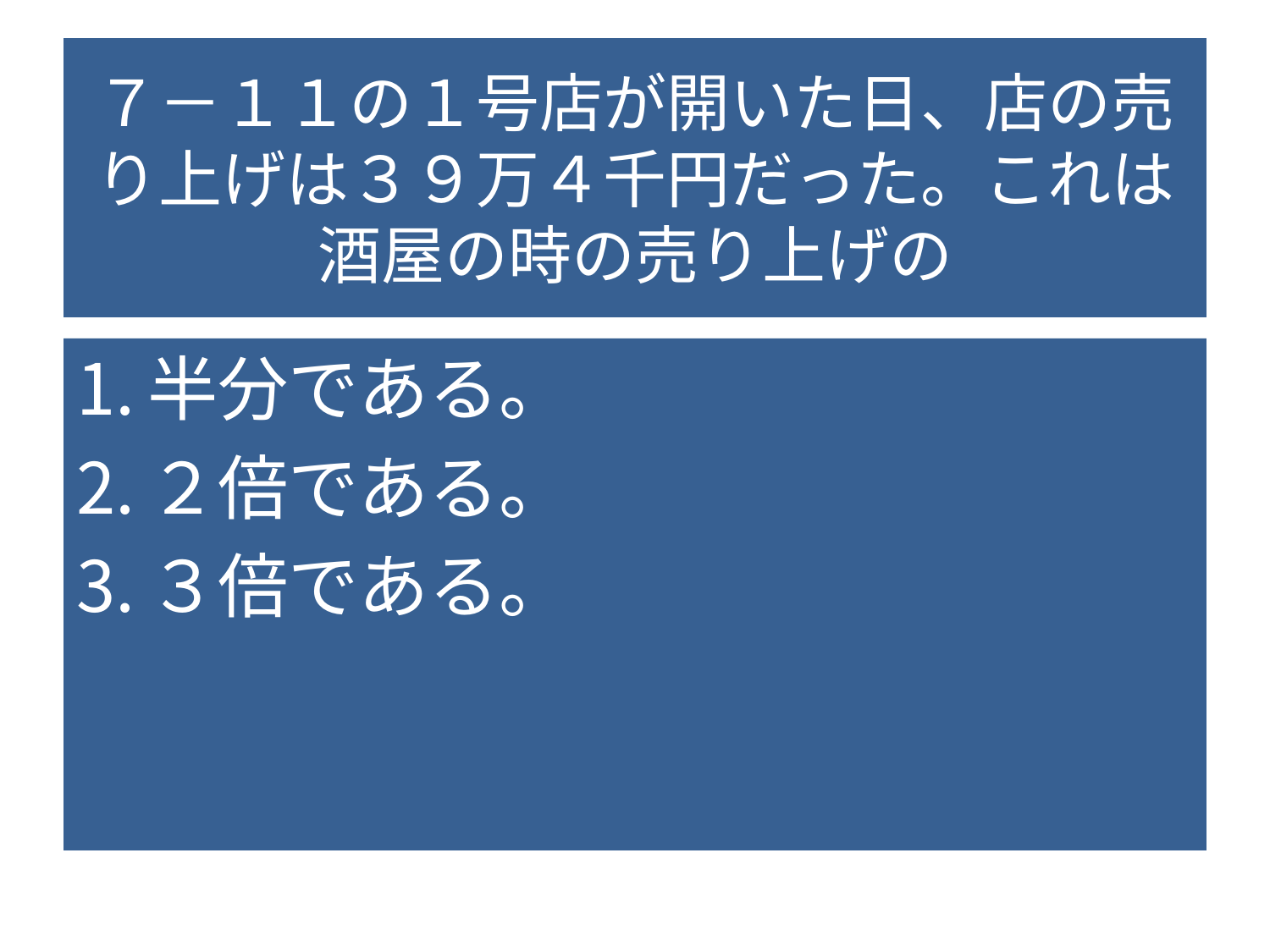

# ７－１１の１号店が開いた日、店の売り上げは３９万４千円だった。これは酒屋の時の売り上げの
半分である。
２倍である。
３倍である。